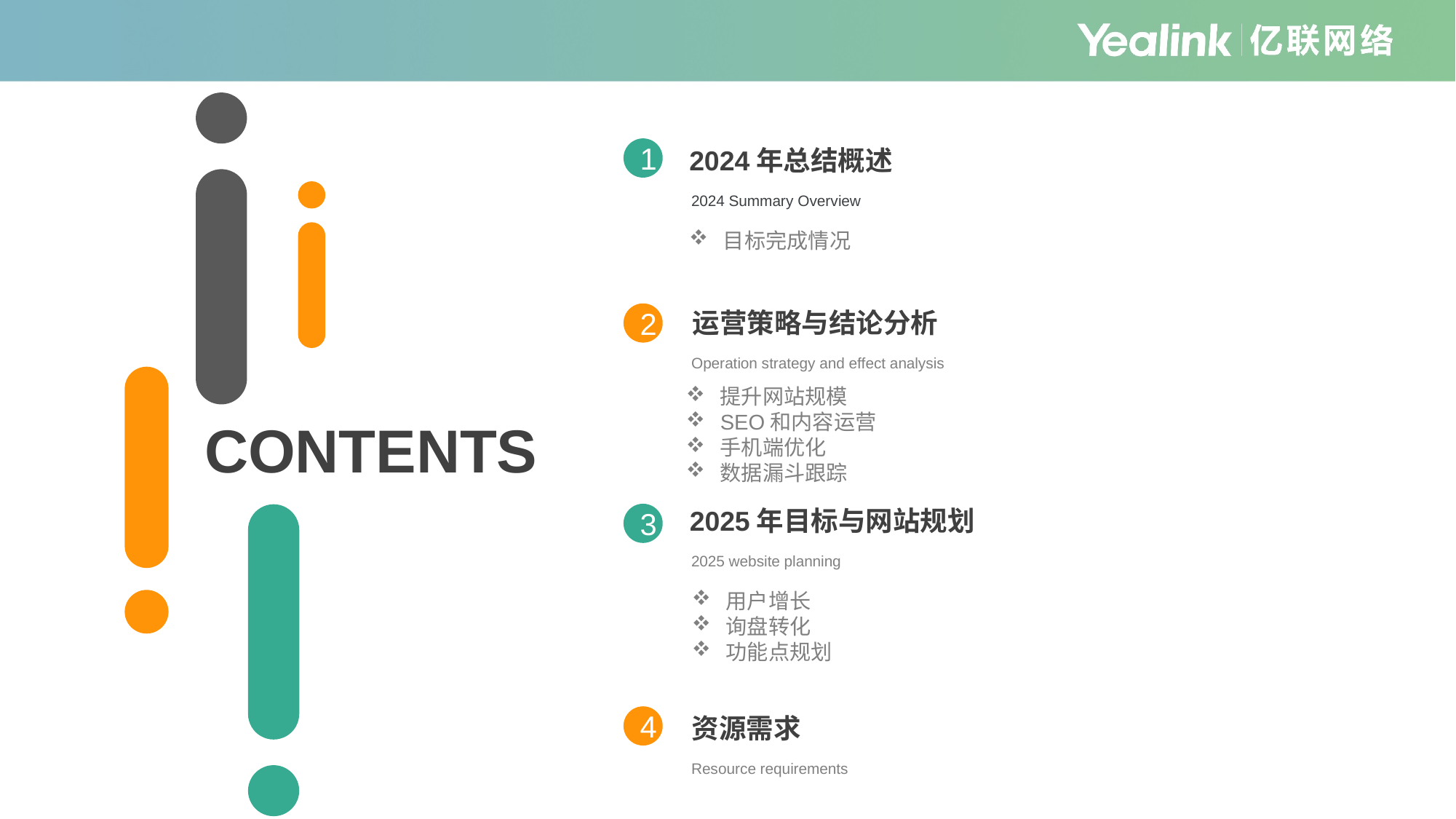

1
2024年总结概述
2024 Summary Overview

目标完成情况

运营策略与结论分析
Operation strategy and effect analysis
2

提升网站规模
SEO和内容运营
手机端优化
数据漏斗跟踪
CONTENTS
2025年目标与网站规划
2025 website planning
3

用户增长
询盘转化
功能点规划
4
资源需求
Resource requirements